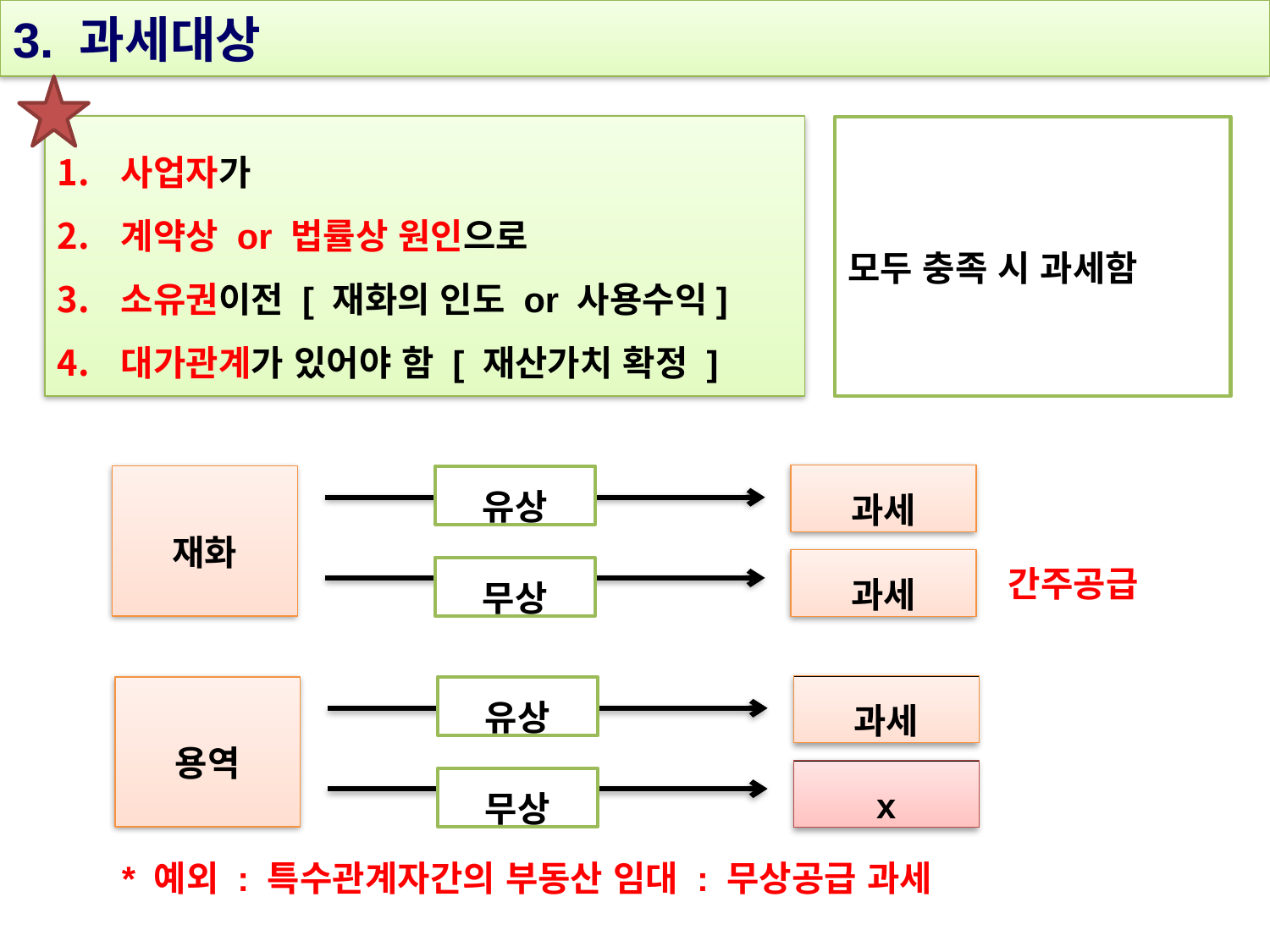

3. 과세대상

사업자가
계약상 or 법률상 원인으로
소유권이전 [ 재화의 인도 or 사용수익]
대가관계가 있어야 함 [ 재산가치 확정 ]
모두 충족 시 과세함
과세
재화
유상
과세
간주공급
무상
과세
용역
유상
x
무상
* 예외 : 특수관계자간의 부동산 임대 : 무상공급 과세